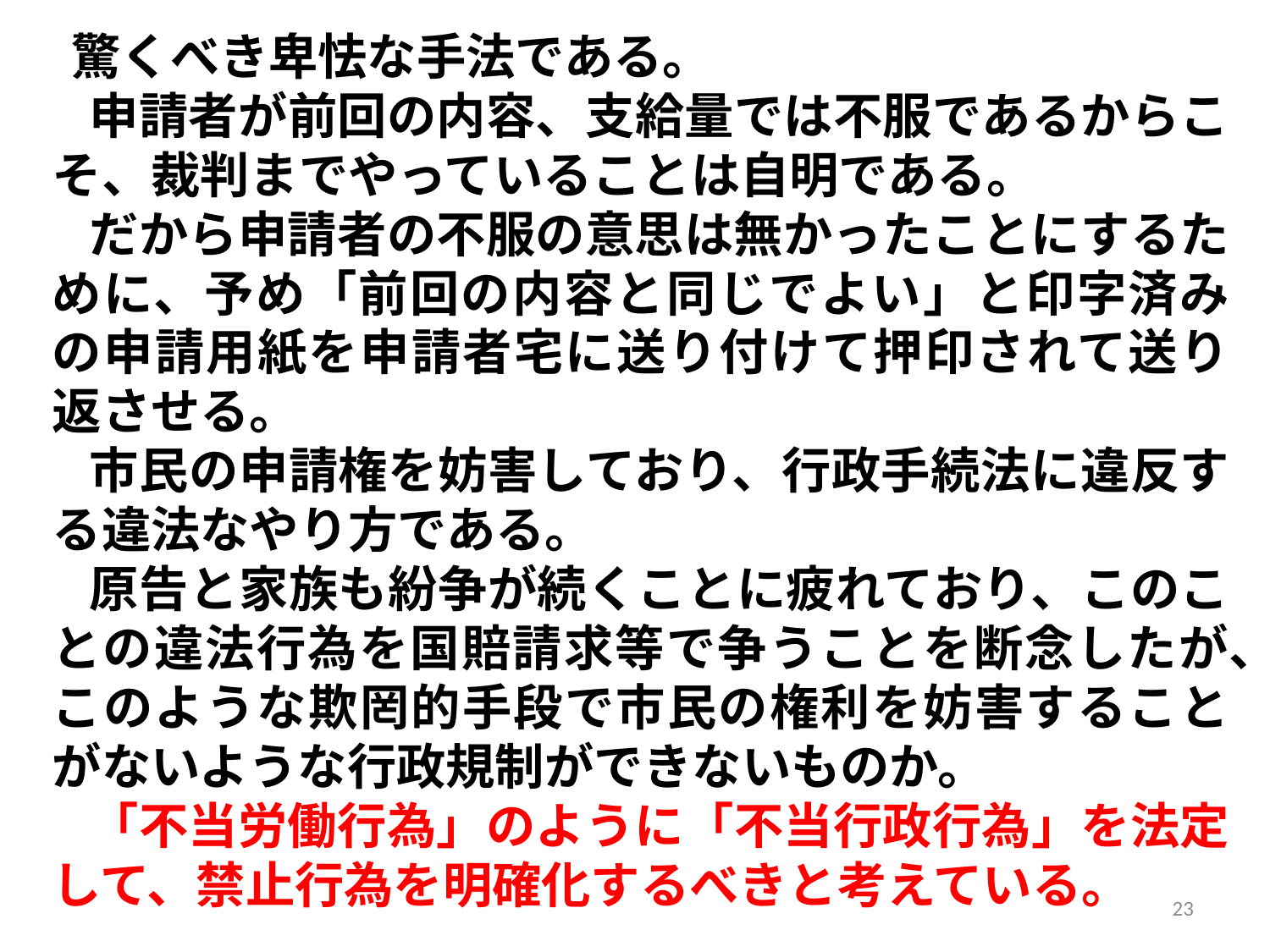

驚くべき卑怯な手法である。
　申請者が前回の内容、支給量では不服であるからこそ、裁判までやっていることは自明である。
　だから申請者の不服の意思は無かったことにするために、予め「前回の内容と同じでよい」と印字済みの申請用紙を申請者宅に送り付けて押印されて送り返させる。
　市民の申請権を妨害しており、行政手続法に違反する違法なやり方である。
　原告と家族も紛争が続くことに疲れており、このことの違法行為を国賠請求等で争うことを断念したが、このような欺罔的手段で市民の権利を妨害することがないような行政規制ができないものか。
　「不当労働行為」のように「不当行政行為」を法定して、禁止行為を明確化するべきと考えている。
23